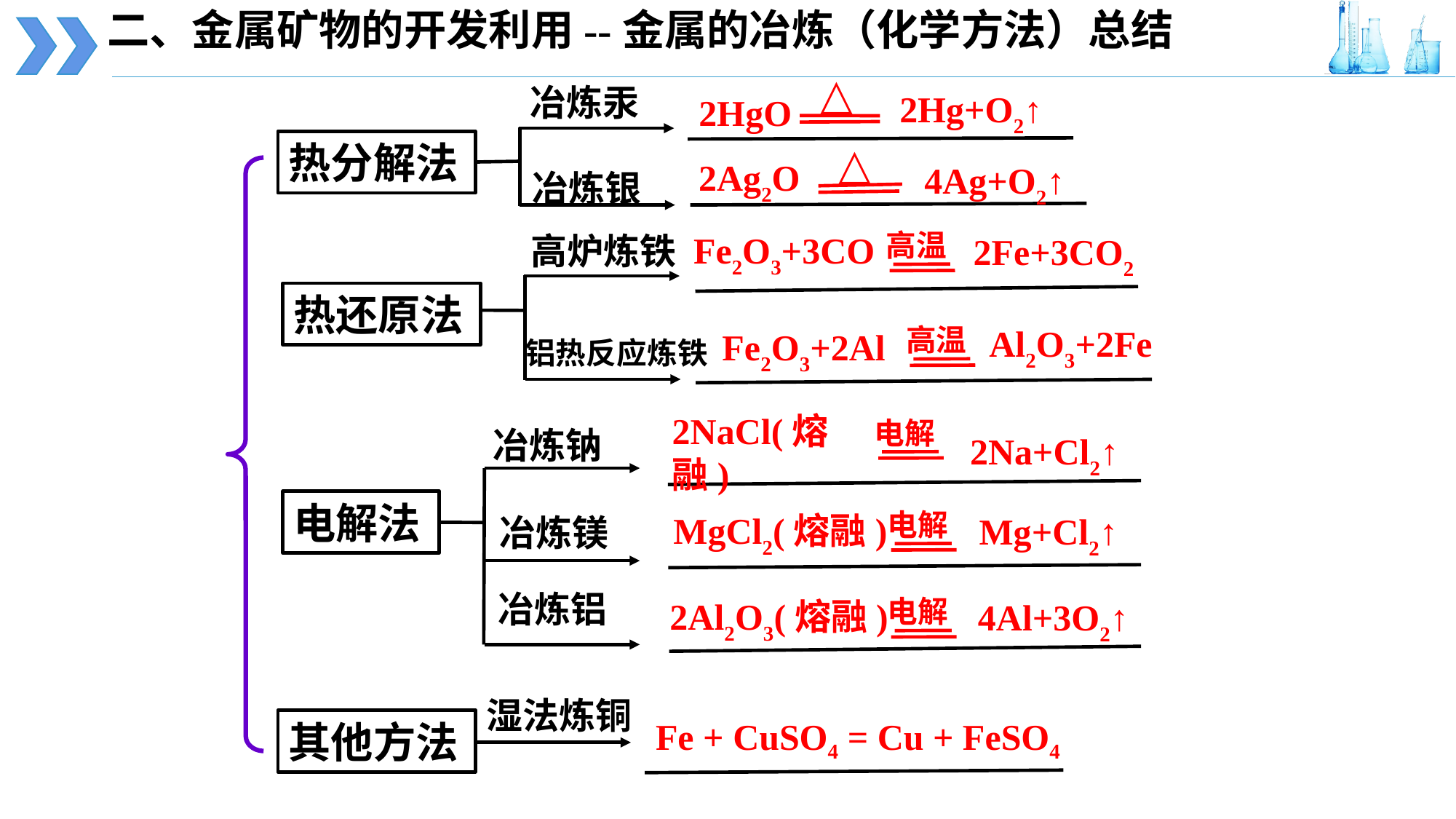

二、金属矿物的开发利用--金属的冶炼（化学方法）总结
△
 2HgO
2Hg+O2↑
冶炼汞
热分解法
△
2Ag2O
4Ag+O2↑

冶炼银
高温
Fe2O3+3CO
2Fe+3CO2
高炉炼铁
热还原法
高温
Al2O3+2Fe
Fe2O3+2Al
铝热反应炼铁
电解
2NaCl(熔融)
2Na+Cl2↑
冶炼钠
电解法
电解
MgCl2(熔融)
Mg+Cl2↑
冶炼镁
冶炼铝
电解
2Al2O3(熔融)
4Al+3O2↑
湿法炼铜
Fe + CuSO4 = Cu + FeSO4
其他方法